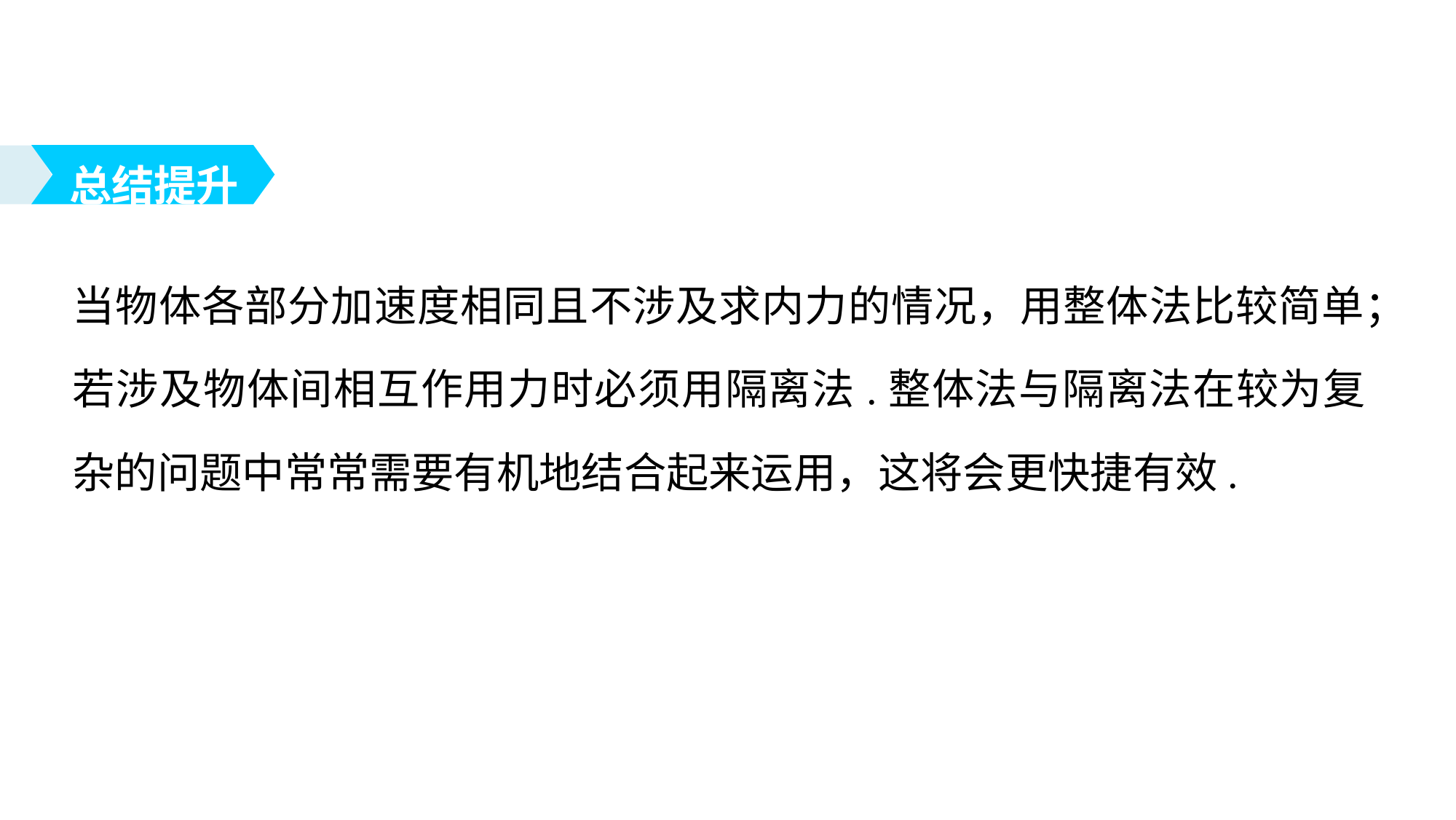

总结提升

当物体各部分加速度相同且不涉及求内力的情况，用整体法比较简单；若涉及物体间相互作用力时必须用隔离法.整体法与隔离法在较为复杂的问题中常常需要有机地结合起来运用，这将会更快捷有效.